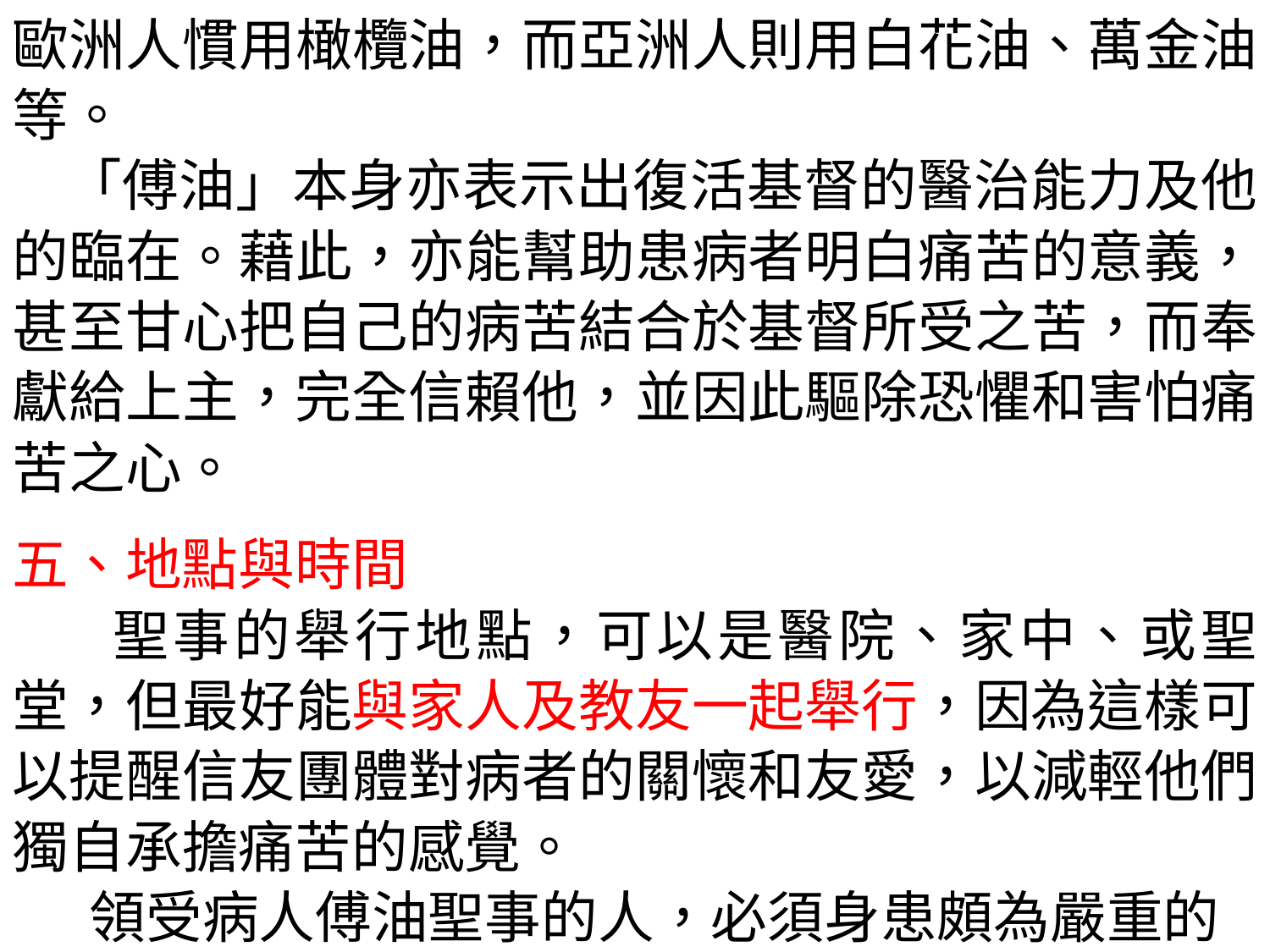

歐洲人慣用橄欖油，而亞洲人則用白花油、萬金油等。
   「傅油」本身亦表示出復活基督的醫治能力及他的臨在。藉此，亦能幫助患病者明白痛苦的意義，甚至甘心把自己的病苦結合於基督所受之苦，而奉獻給上主，完全信賴他，並因此驅除恐懼和害怕痛苦之心。
五、地點與時間
     聖事的舉行地點，可以是醫院、家中、或聖堂，但最好能與家人及教友一起舉行，因為這樣可以提醒信友團體對病者的關懷和友愛，以減輕他們獨自承擔痛苦的感覺。
     領受病人傅油聖事的人，必須身患頗為嚴重的